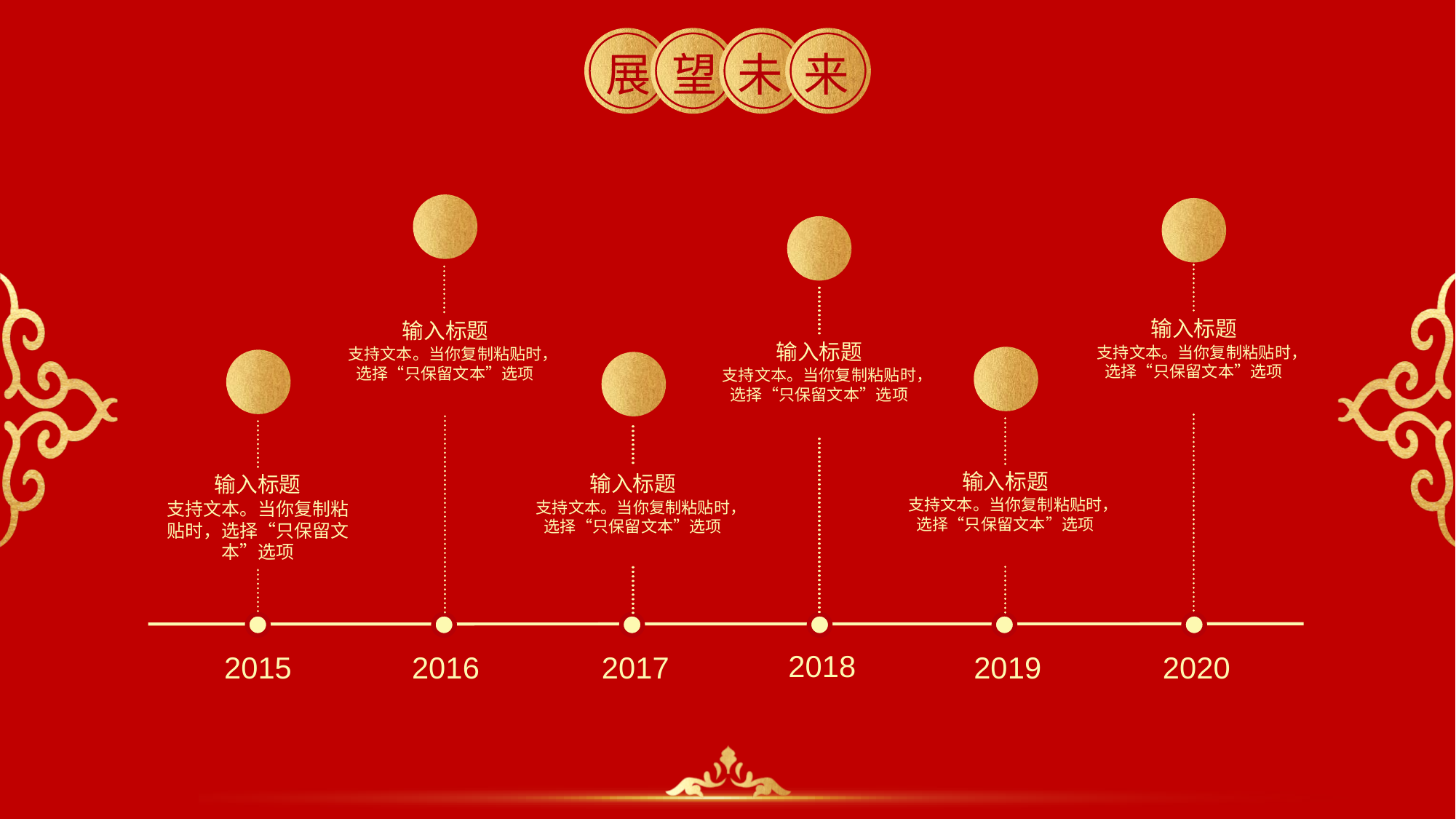

展  望  未  来

输入标题
输入标题
输入标题
支持文本。当你复制粘贴时，选择“只保留文本”选项
支持文本。当你复制粘贴时，选择“只保留文本”选项

支持文本。当你复制粘贴时，选择“只保留文本”选项
输入标题
输入标题
输入标题
支持文本。当你复制粘贴时，选择“只保留文本”选项
支持文本。当你复制粘贴时，选择“只保留文本”选项
支持文本。当你复制粘贴时，选择“只保留文本”选项

2018
2016
2017
2019
2015
2020